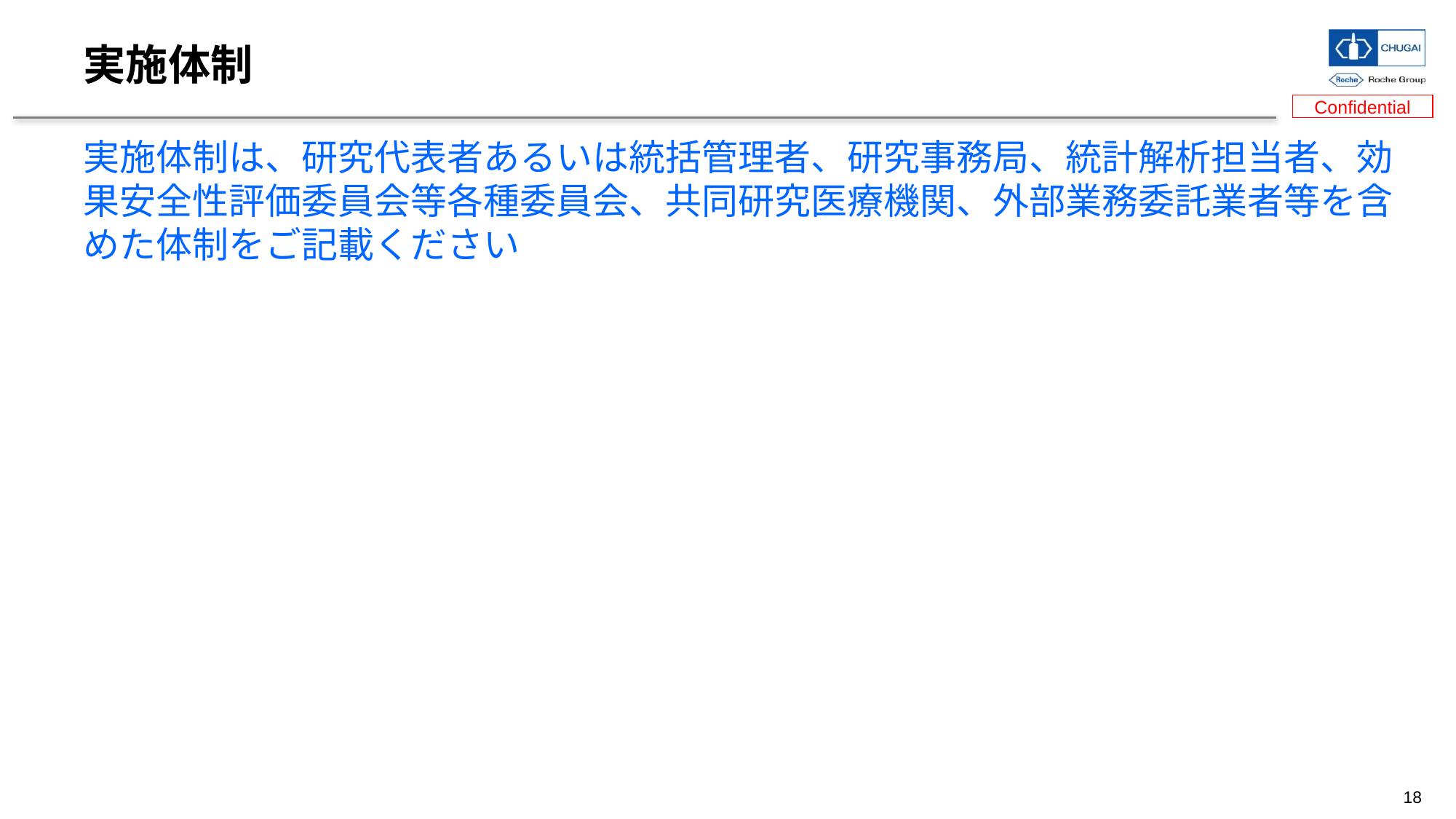

# 実施体制
実施体制は、研究代表者あるいは統括管理者、研究事務局、統計解析担当者、効果安全性評価委員会等各種委員会、共同研究医療機関、外部業務委託業者等を含めた体制をご記載ください